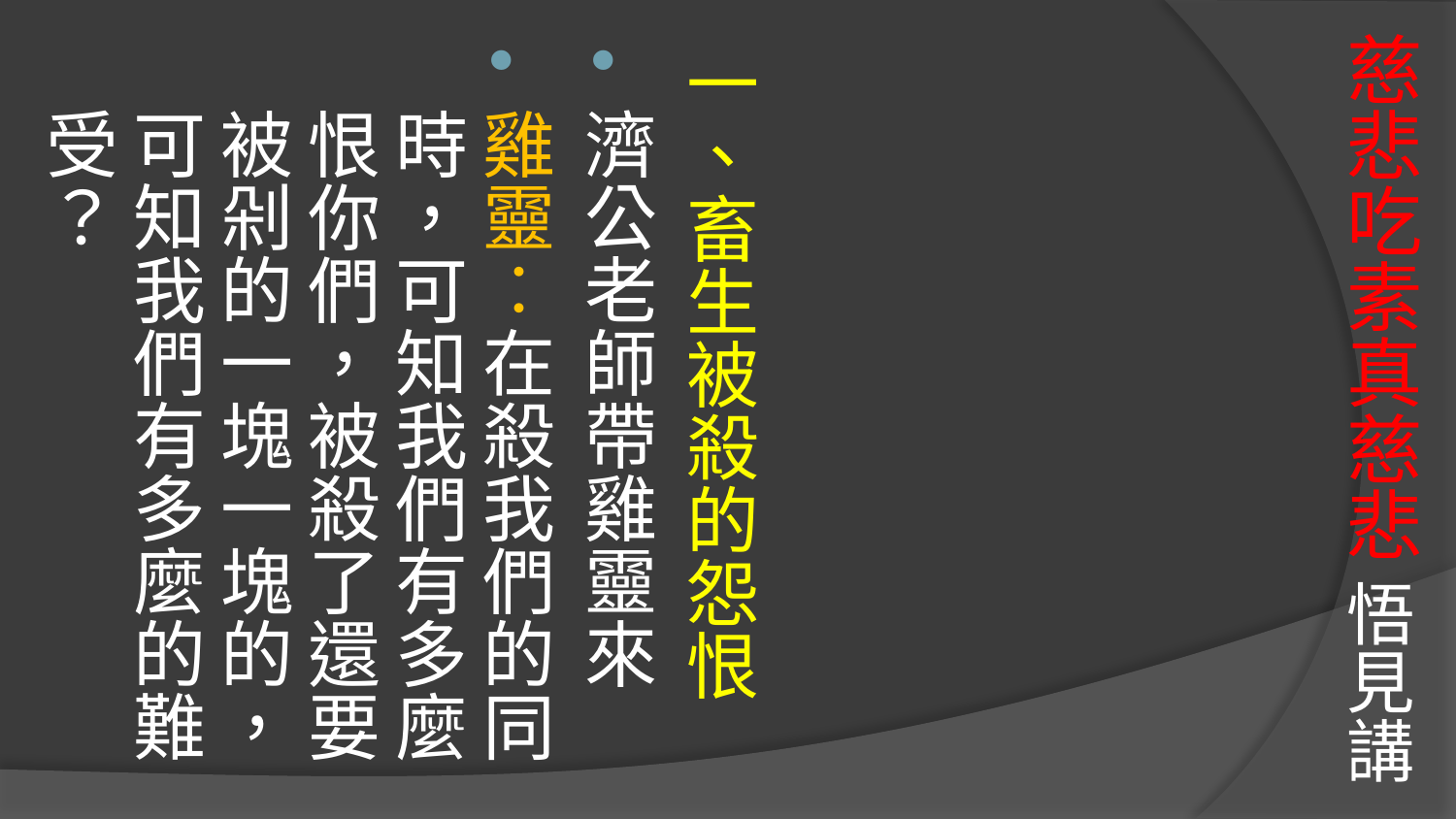

# 慈悲吃素真慈悲 悟見講
一、畜生被殺的怨恨
濟公老師帶雞靈來
雞靈︰在殺我們的同時，可知我們有多麼恨你們，被殺了還要被剁的一塊一塊的，可知我們有多麼的難受？